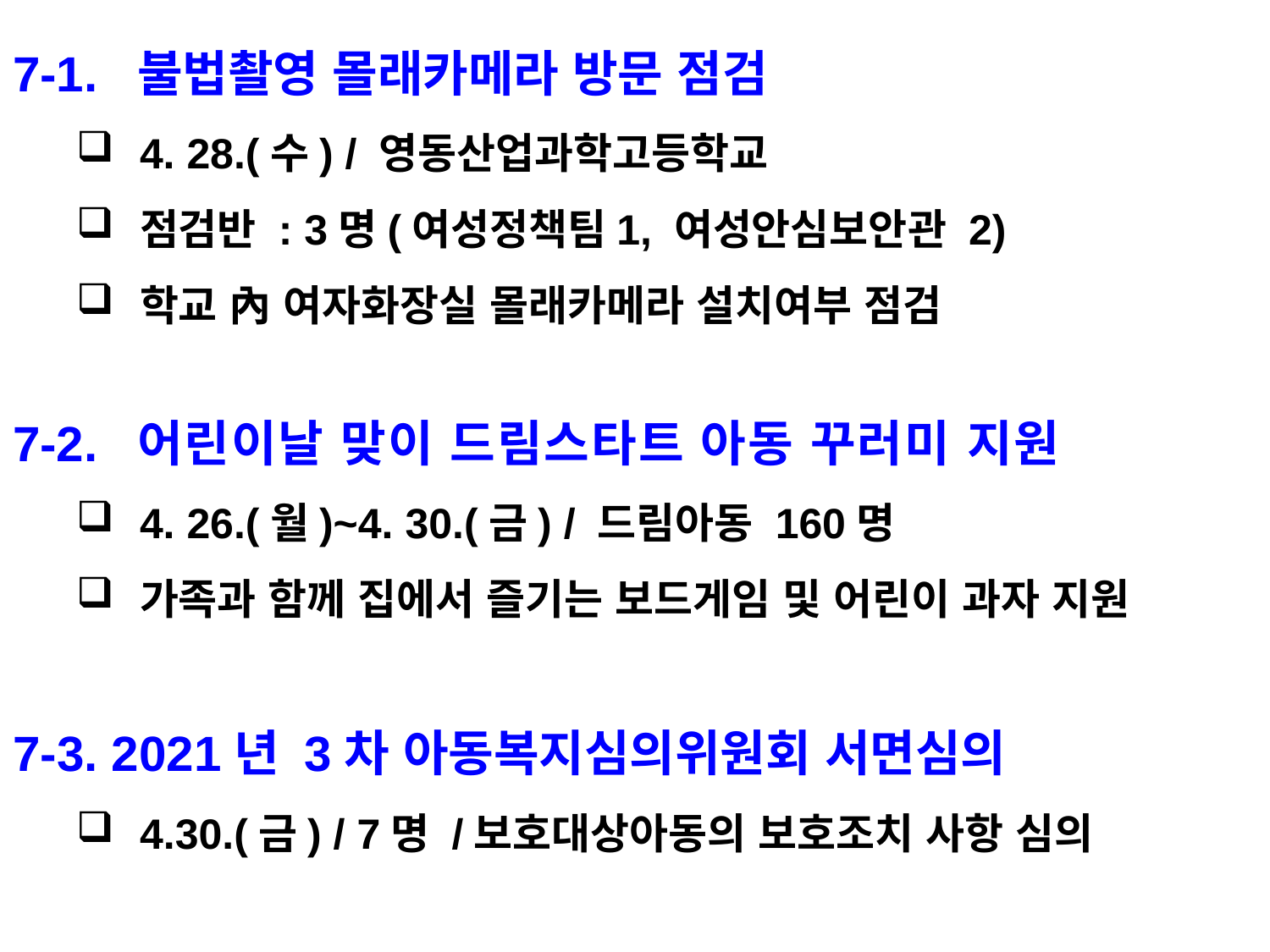

7-1.  불법촬영 몰래카메라 방문 점검
4. 28.(수) / 영동산업과학고등학교
점검반 : 3명(여성정책팀1, 여성안심보안관 2)
학교 內 여자화장실 몰래카메라 설치여부 점검
7-2.  어린이날 맞이 드림스타트 아동 꾸러미 지원
4. 26.(월)~4. 30.(금) / 드림아동 160명
가족과 함께 집에서 즐기는 보드게임 및 어린이 과자 지원

7-3. 2021년 3차 아동복지심의위원회 서면심의
4.30.(금) / 7명 /보호대상아동의 보호조치 사항 심의